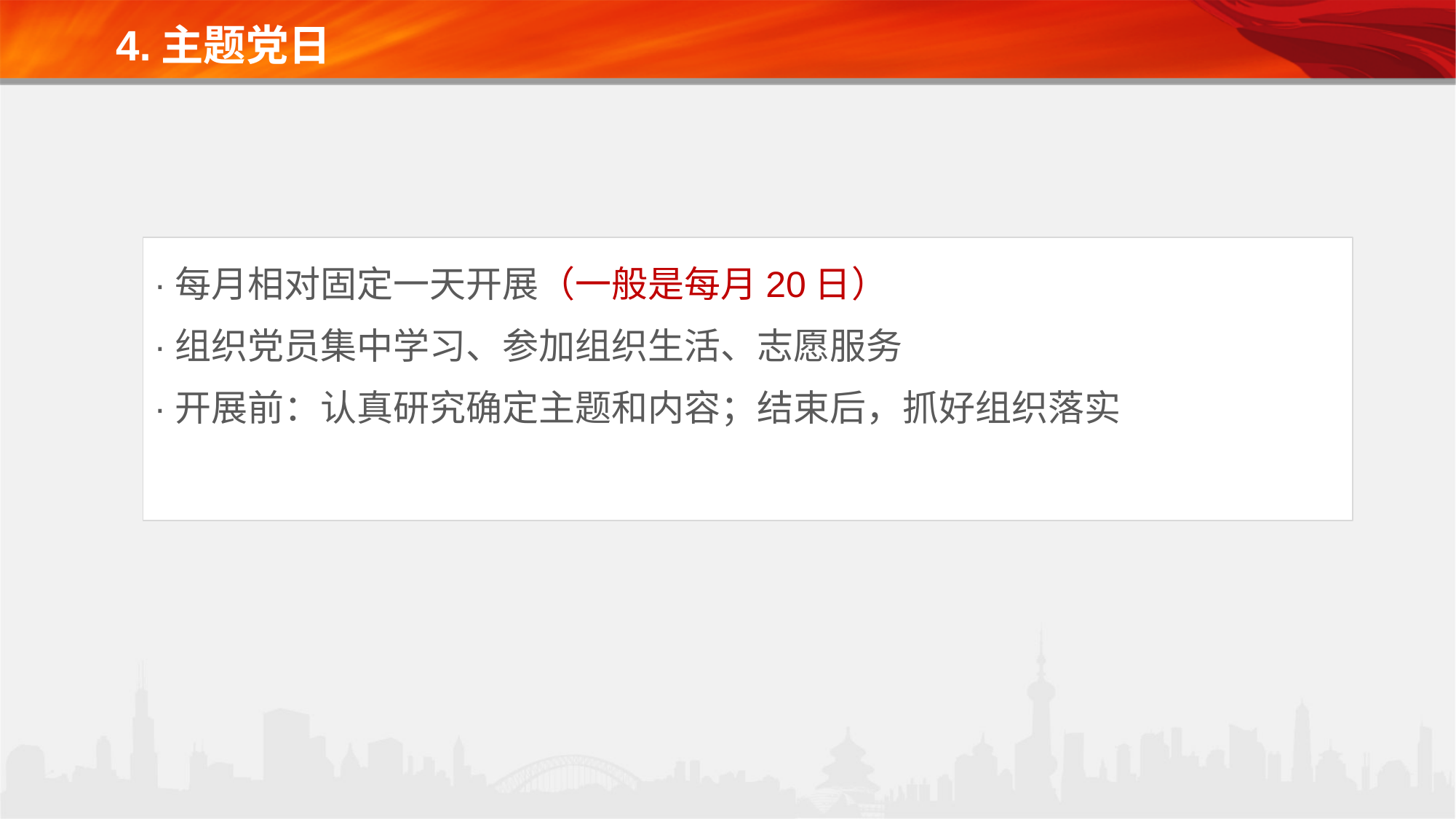

4.主题党日
·每月相对固定一天开展（一般是每月20日）
·组织党员集中学习、参加组织生活、志愿服务
·开展前：认真研究确定主题和内容；结束后，抓好组织落实